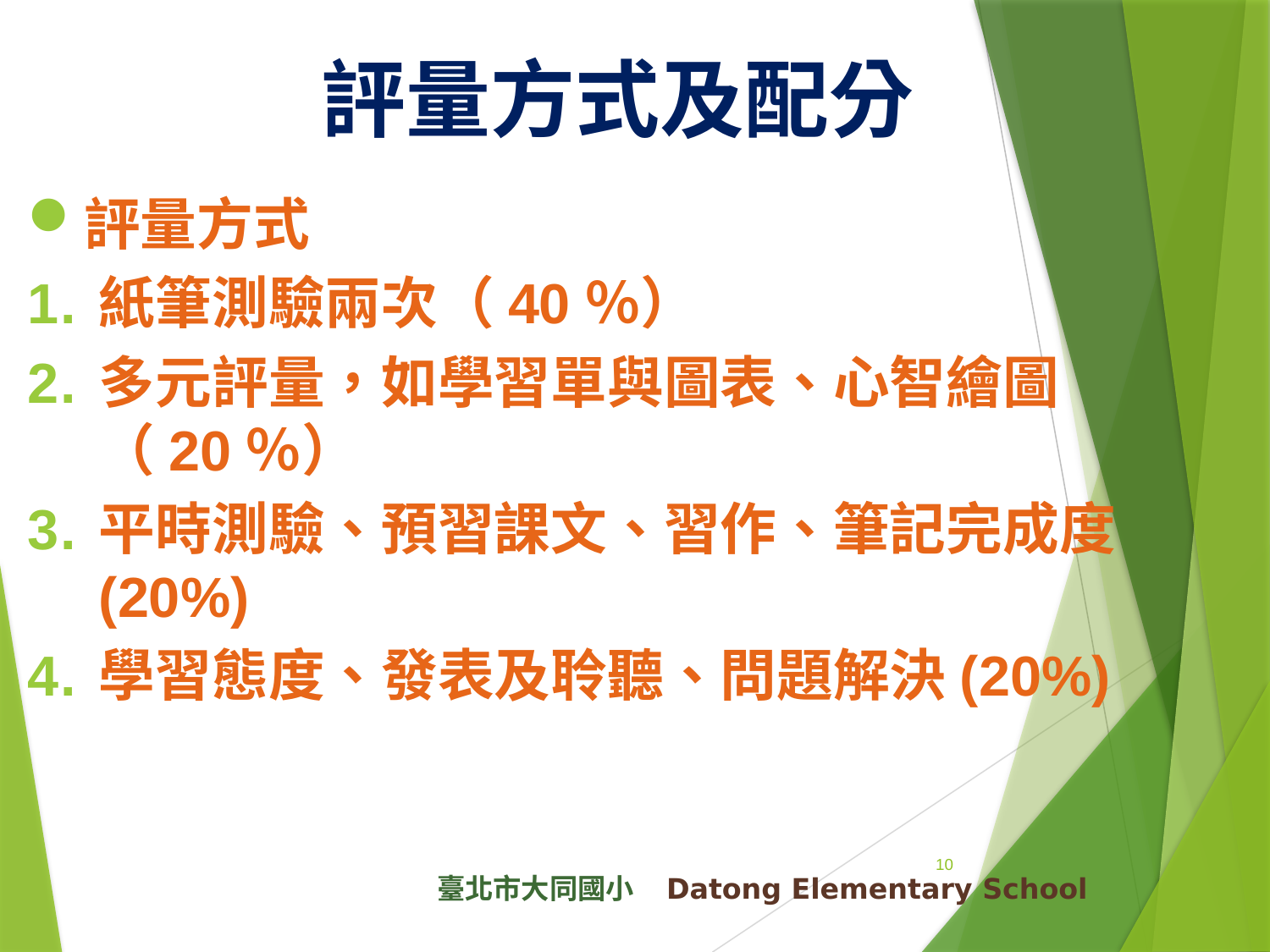

評量方式及配分
評量方式
紙筆測驗兩次（40％）
多元評量，如學習單與圖表、心智繪圖（20％）
平時測驗、預習課文、習作、筆記完成度(20%)
學習態度、發表及聆聽、問題解決(20%)

10
臺北市大同國小    Datong Elementary School